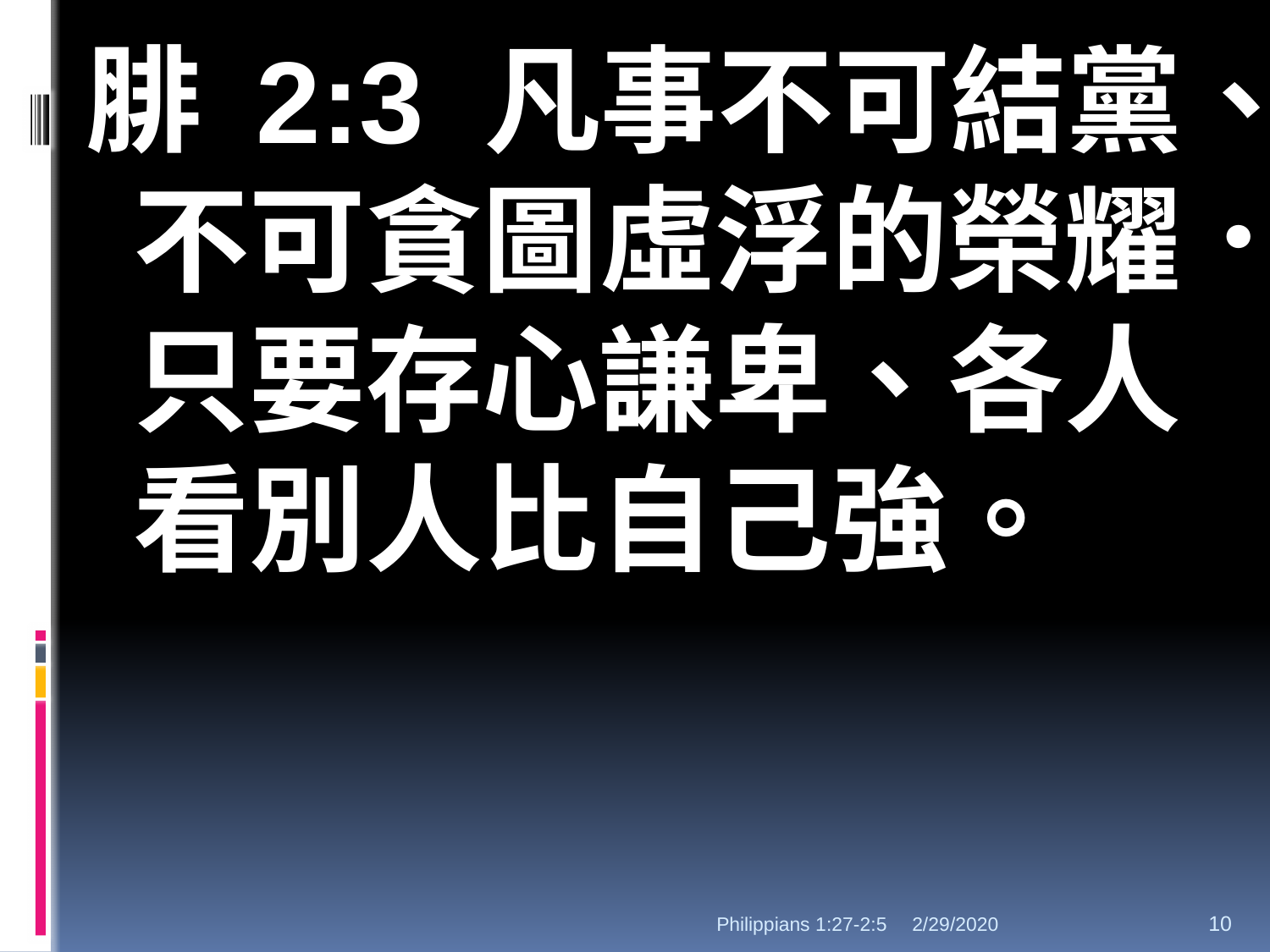

#
腓 2:3 凡事不可結黨、不可貪圖虛浮的榮耀．只要存心謙卑、各人看別人比自己強。
Philippians 1:27-2:5
2/29/2020
10